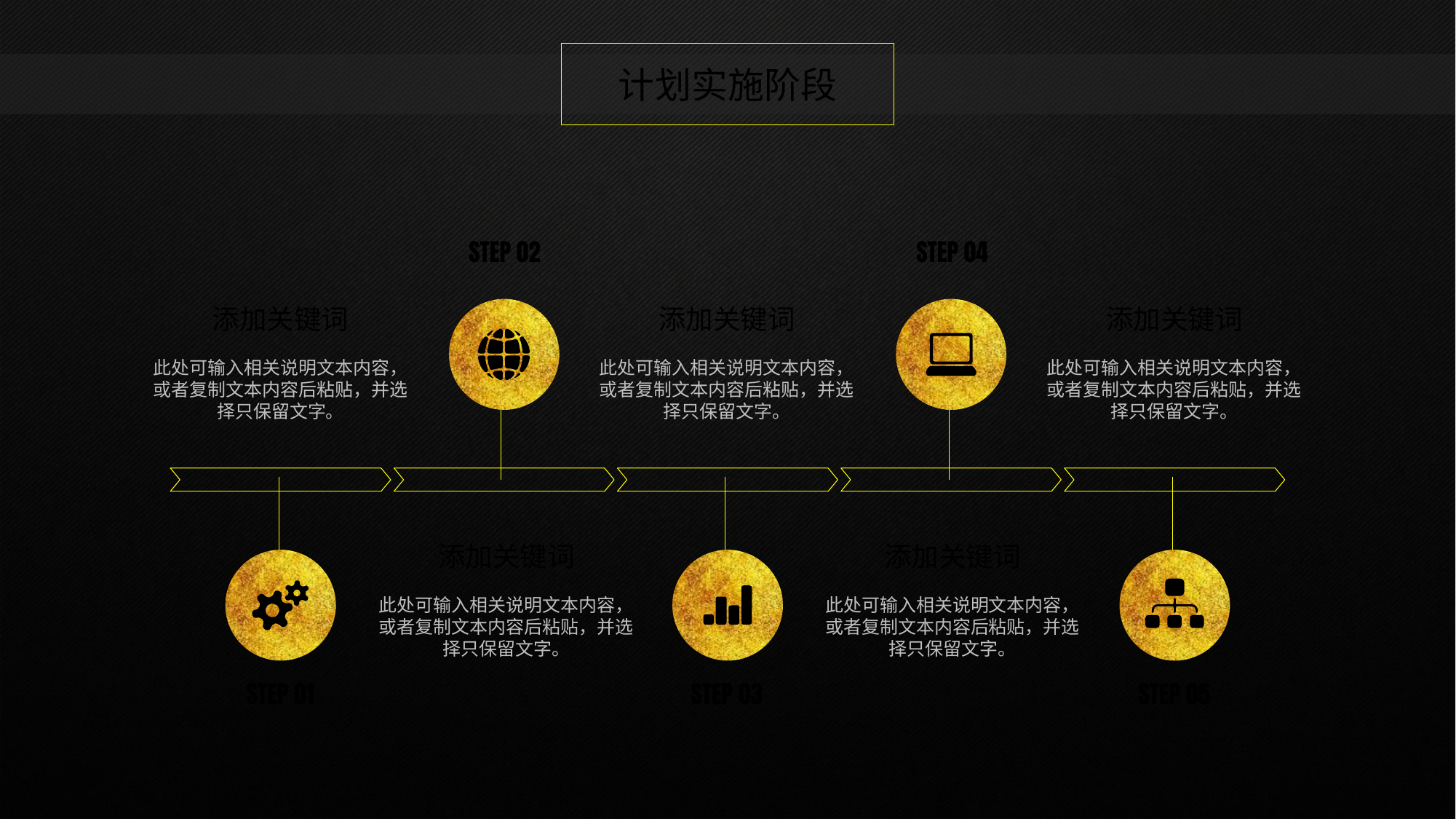

计划实施阶段

STEP 02
STEP 04
添加关键词
添加关键词
添加关键词

此处可输入相关说明文本内容，或者复制文本内容后粘贴，并选择只保留文字。
此处可输入相关说明文本内容，或者复制文本内容后粘贴，并选择只保留文字。
此处可输入相关说明文本内容，或者复制文本内容后粘贴，并选择只保留文字。

添加关键词
添加关键词

此处可输入相关说明文本内容，或者复制文本内容后粘贴，并选择只保留文字。
此处可输入相关说明文本内容，或者复制文本内容后粘贴，并选择只保留文字。
STEP 01
STEP 03
STEP 05